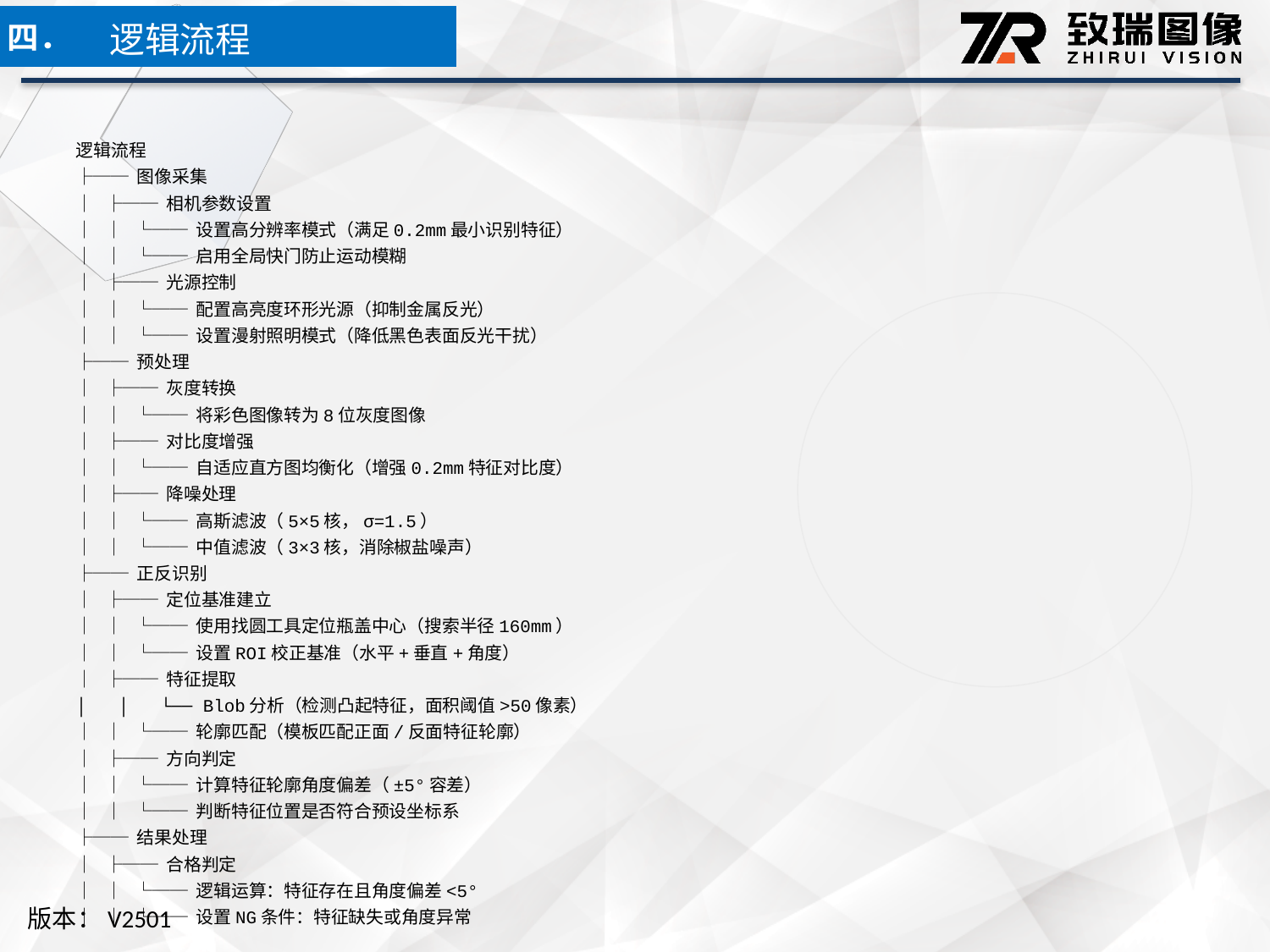

逻辑流程
四．

逻辑流程
├── 图像采集
│   ├── 相机参数设置
│   │   └── 设置高分辨率模式（满足0.2mm最小识别特征）
│   │   └── 启用全局快门防止运动模糊
│   ├── 光源控制
│   │   └── 配置高亮度环形光源（抑制金属反光）
│   │   └── 设置漫射照明模式（降低黑色表面反光干扰）
├── 预处理
│   ├── 灰度转换
│   │   └── 将彩色图像转为8位灰度图像
│   ├── 对比度增强
│   │   └── 自适应直方图均衡化（增强0.2mm特征对比度）
│   ├── 降噪处理
│   │   └── 高斯滤波（5×5核，σ=1.5）
│   │   └── 中值滤波（3×3核，消除椒盐噪声）
├── 正反识别
│   ├── 定位基准建立
│   │   └── 使用找圆工具定位瓶盖中心（搜索半径160mm）
│   │   └── 设置ROI校正基准（水平+垂直+角度）
│   ├── 特征提取
│   │   └── Blob分析（检测凸起特征，面积阈值>50像素）
│   │   └── 轮廓匹配（模板匹配正面/反面特征轮廓）
│   ├── 方向判定
│   │   └── 计算特征轮廓角度偏差（±5°容差）
│   │   └── 判断特征位置是否符合预设坐标系
├── 结果处理
│   ├── 合格判定
│   │   └── 逻辑运算：特征存在且角度偏差<5°
│   │   └── 设置NG条件：特征缺失或角度异常